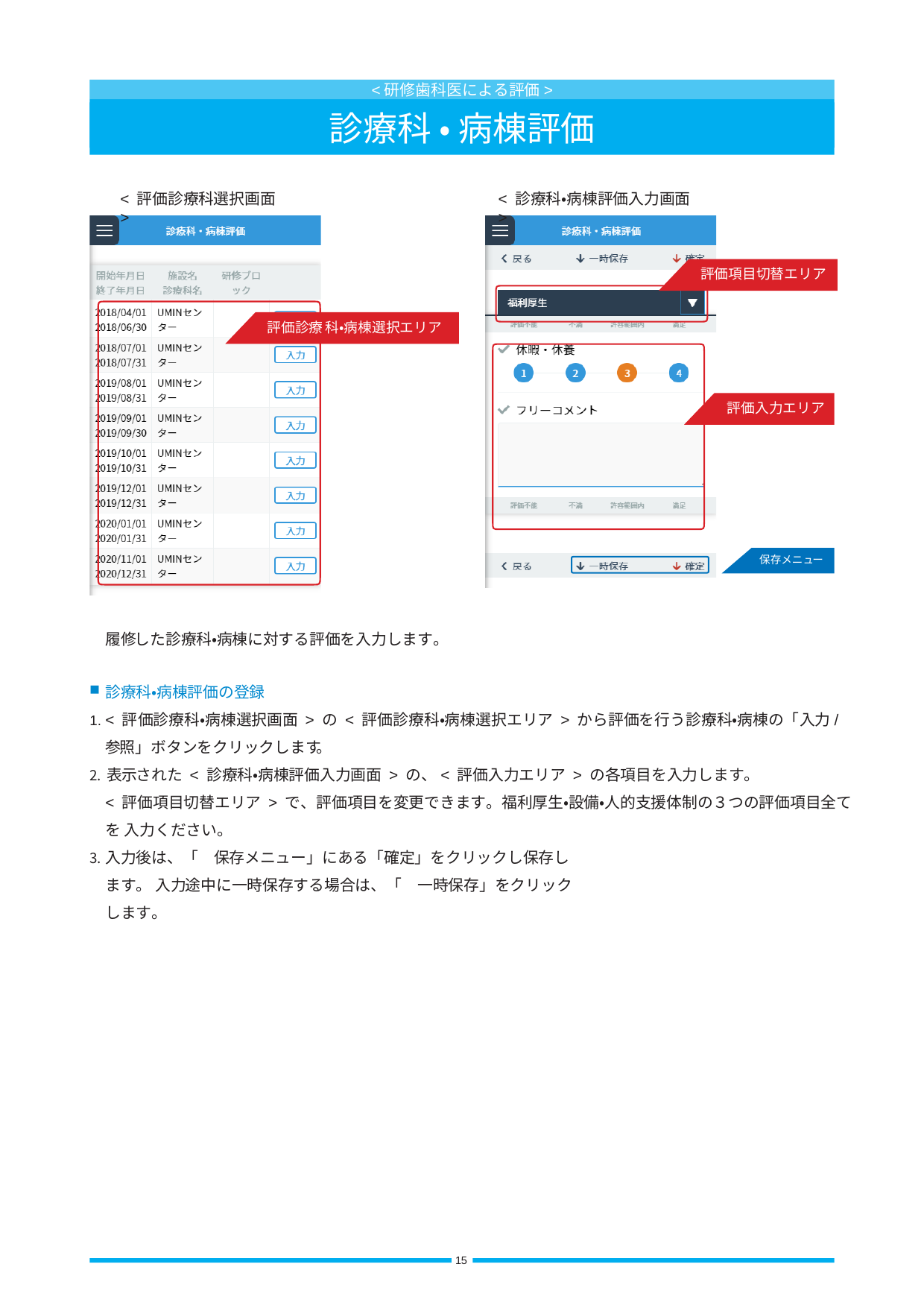

<研修歯科医による評価>
診療科 ・ 病棟評価
< 評価診療科選択画面 >
< 診療科・病棟評価入力画面 >

評価項目切替エリア

評価診療
科・病棟選択エリア

評価入力エリア
保存メニュー

履修した診療科・病棟に対する評価を入力します。

診療科・病棟評価の登録
< 評価診療科・病棟選択画面 > の< 評価診療科・病棟選択エリア > から評価を行う診療科・病棟の「入力/ 参照」ボタンをクリックします。
表示された< 診療科・病棟評価入力画面 > の、< 評価入力エリア > の各項目を入力します。
< 評価項目切替エリア > で、評価項目を変更できます。福利厚生・設備・人的支援体制の３つの評価項目全てを 入力ください。
入力後は、「　保存メニュー」にある「確定」をクリックし保存します。 入力途中に一時保存する場合は、「　一時保存」をクリックします。
15